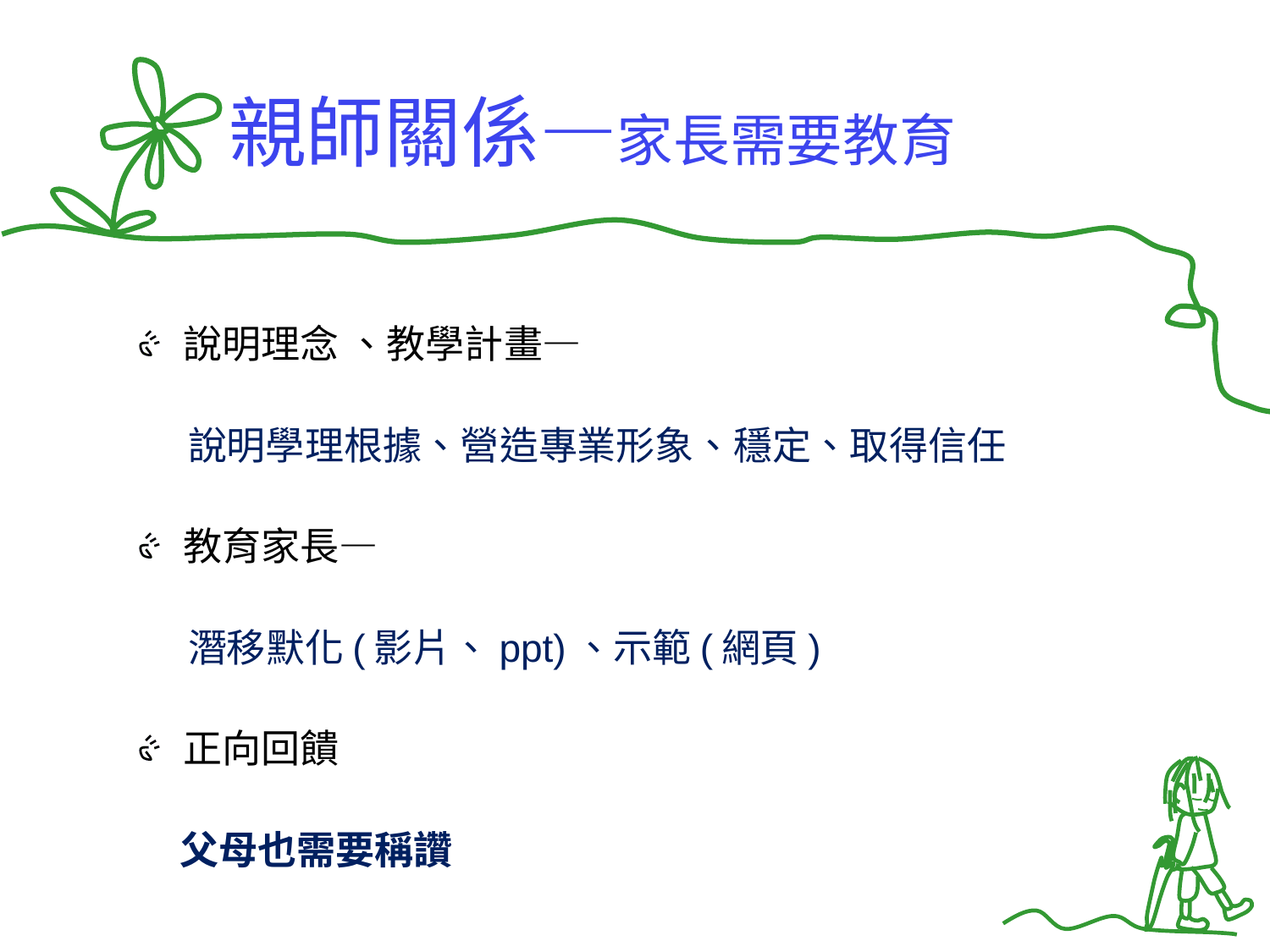

# 親師關係—家長需要教育
說明理念 、教學計畫—
     說明學理根據、營造專業形象、穩定、取得信任
教育家長—
     潛移默化(影片、ppt)、示範(網頁)
正向回饋
    父母也需要稱讚